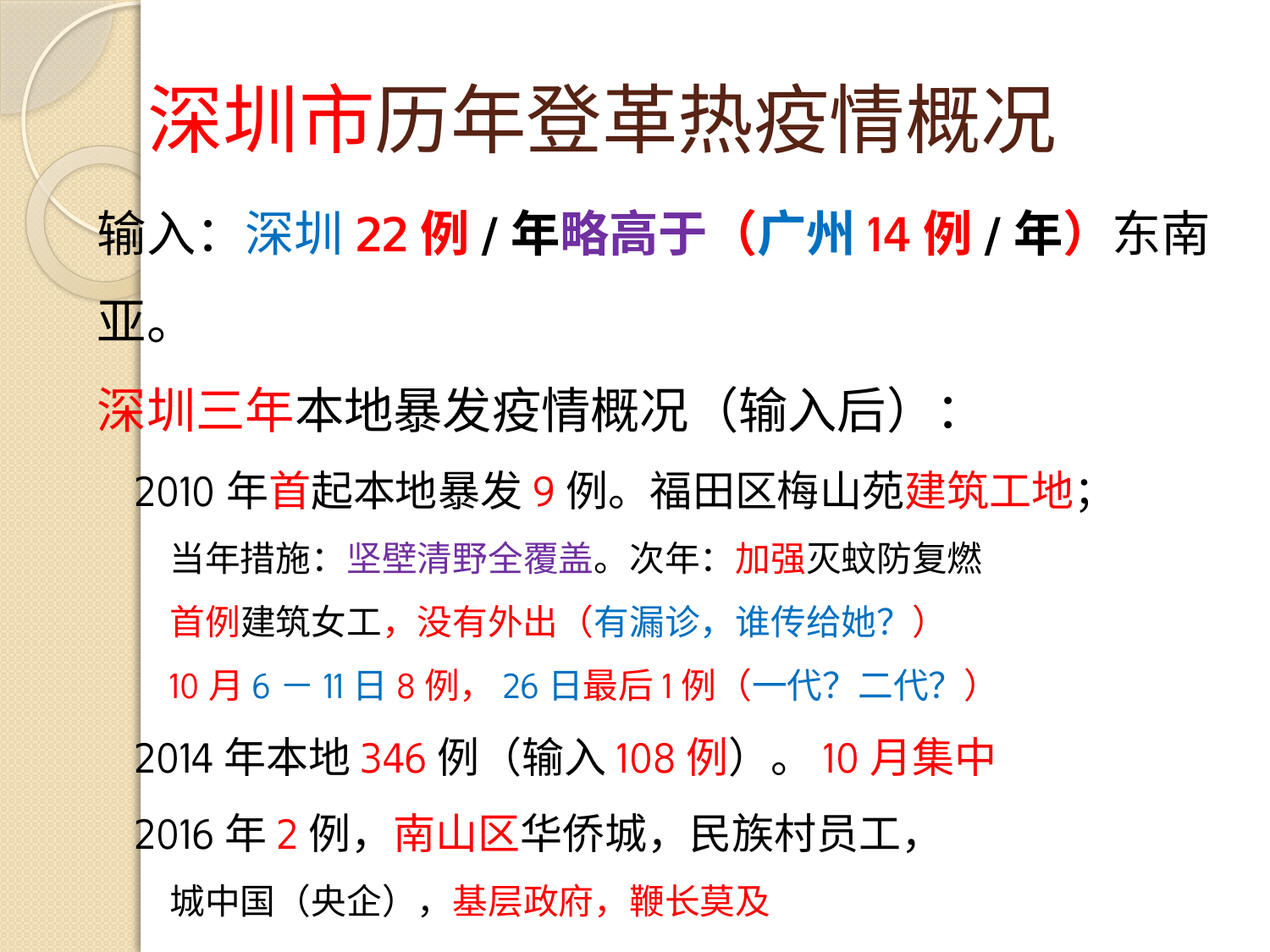

# 深圳市历年登革热疫情概况
输入：深圳22例/年略高于（广州14例/年）东南亚。
深圳三年本地暴发疫情概况（输入后）：
2010年首起本地暴发9例。福田区梅山苑建筑工地；
当年措施：坚壁清野全覆盖。次年：加强灭蚊防复燃
首例建筑女工，没有外出（有漏诊，谁传给她？）
10月6－11日8例，26日最后1例（一代？二代？）
2014年本地346例（输入108例）。10月集中
2016年2例，南山区华侨城，民族村员工，
城中国（央企），基层政府，鞭长莫及